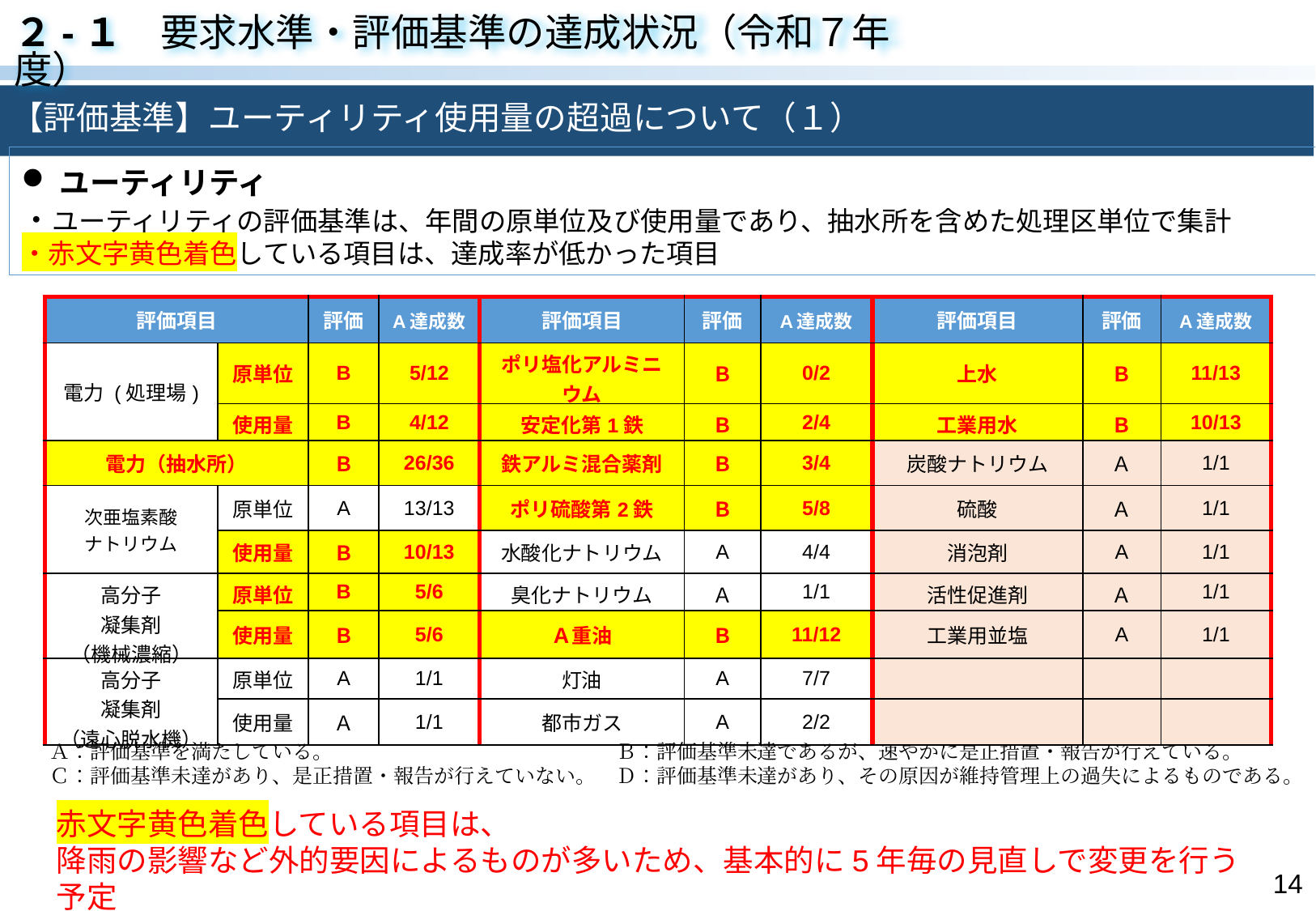

２-１　要求水準・評価基準の達成状況（令和７年度）
【評価基準】ユーティリティ使用量の超過について（１）
ユーティリティ
・ユーティリティの評価基準は、年間の原単位及び使用量であり、抽水所を含めた処理区単位で集計
・赤文字黄色着色している項目は、達成率が低かった項目
| 評価項目 |  | 評価 | A達成数 | 評価項目 | 評価 | A達成数 | 評価項目 | 評価 | A達成数 |
| --- | --- | --- | --- | --- | --- | --- | --- | --- | --- |
| 電力 (処理場) | 原単位 | B | 5/12 | ポリ塩化アルミニウム | Ｂ | 0/2 | 上水 | Ｂ | 11/13 |
|  | 使用量 | B | 4/12 | 安定化第1鉄 | Ｂ | 2/4 | 工業用水 | Ｂ | 10/13 |
| 電力（抽水所） |  | Ｂ | 26/36 | 鉄アルミ混合薬剤 | Ｂ | 3/4 | 炭酸ナトリウム | Ａ | 1/1 |
| 次亜塩素酸 ナトリウム | 原単位 | A | 13/13 | ポリ硫酸第2鉄 | Ｂ | 5/8 | 硫酸 | Ａ | 1/1 |
|  | 使用量 | Ｂ | 10/13 | 水酸化ナトリウム | A | 4/4 | 消泡剤 | A | 1/1 |
| 高分子 凝集剤 （機械濃縮） | 原単位 | B | 5/6 | 臭化ナトリウム | Ａ | 1/1 | 活性促進剤 | Ａ | 1/1 |
|  | 使用量 | Ｂ | 5/6 | Ａ重油 | Ｂ | 11/12 | 工業用並塩 | A | 1/1 |
| 高分子 凝集剤 （遠心脱水機） | 原単位 | A | 1/1 | 灯油 | A | 7/7 |  |  |  |
|  | 使用量 | Ａ | 1/1 | 都市ガス | A | 2/2 |  |  |  |
Ａ：評価基準を満たしている。　　　　　　　　　　　　　　Ｂ：評価基準未達であるが、速やかに是正措置・報告が行えている。
Ｃ：評価基準未達があり、是正措置・報告が行えていない。　Ｄ：評価基準未達があり、その原因が維持管理上の過失によるものである。
赤文字黄色着色している項目は、
降雨の影響など外的要因によるものが多いため、基本的に5年毎の見直しで変更を行う予定
14